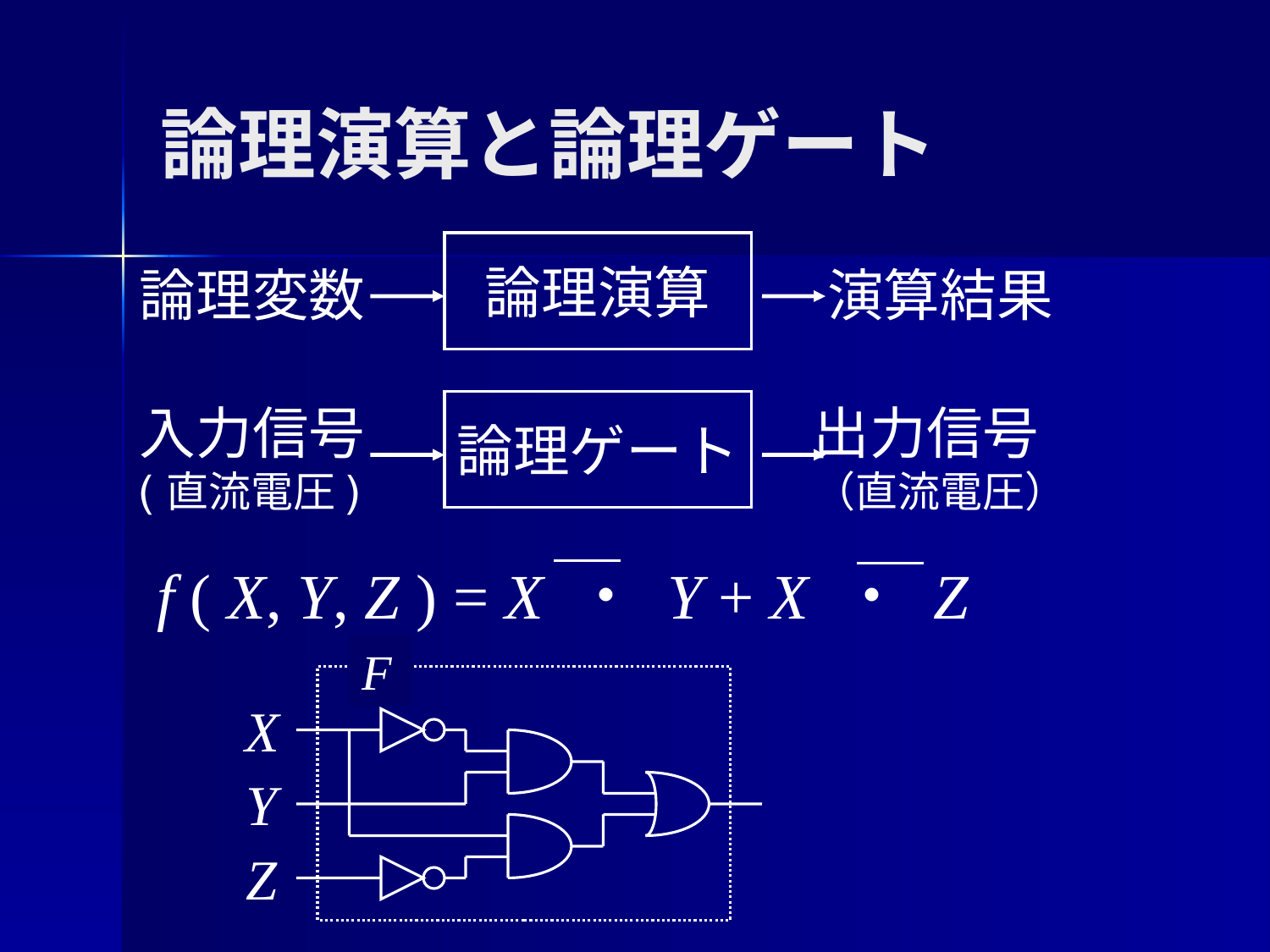

# 論理演算と論理ゲート
論理演算

論理変数
演算結果

入力信号
(直流電圧)
論理ゲート

出力信号
（直流電圧）

f ( X, Y, Z ) = X ・ Y + X ・ Z
F

X

Y

Z